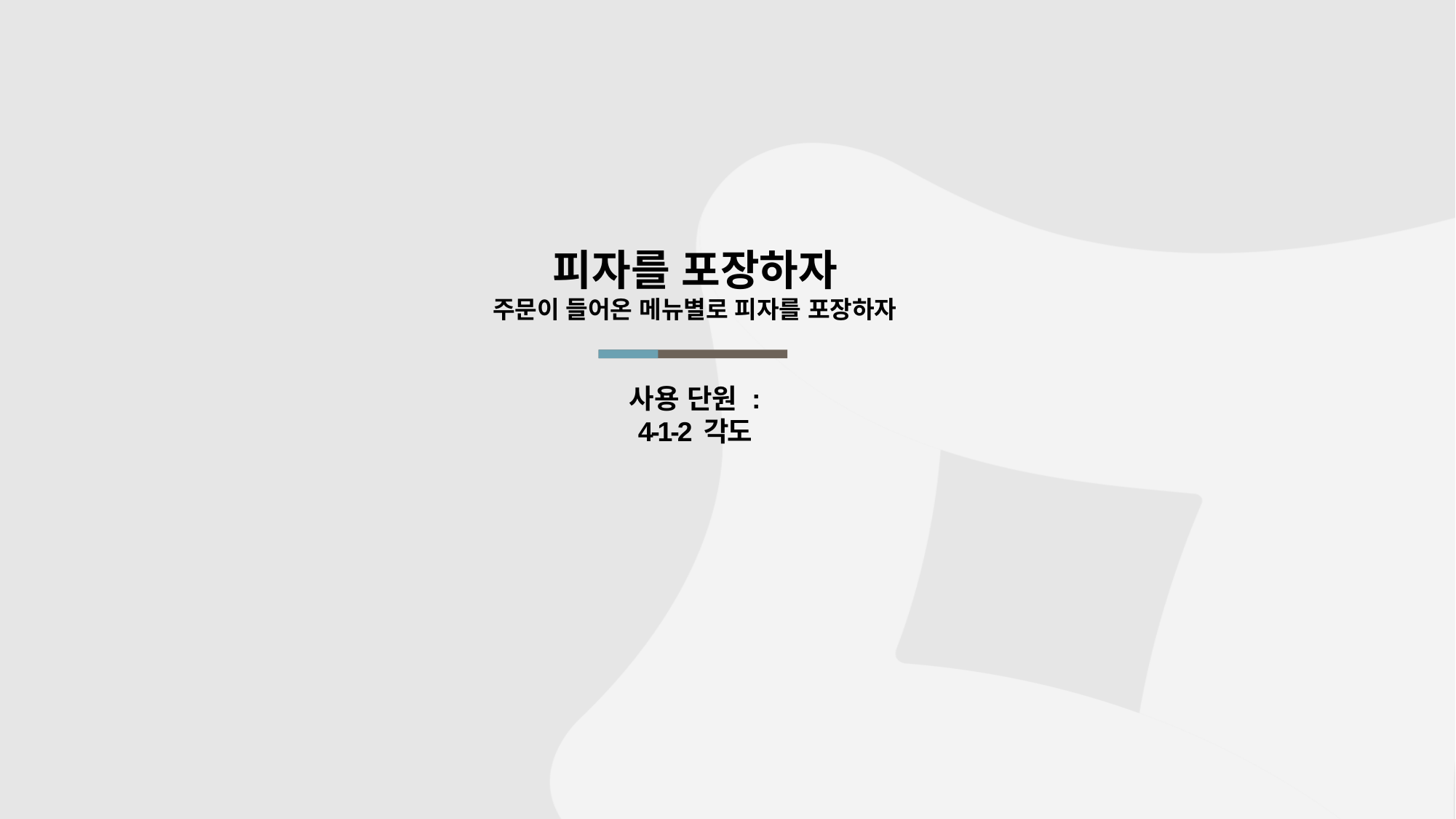

피자를 포장하자
주문이 들어온 메뉴별로 피자를 포장하자
# 사용 단원 : 4-1-2 각도